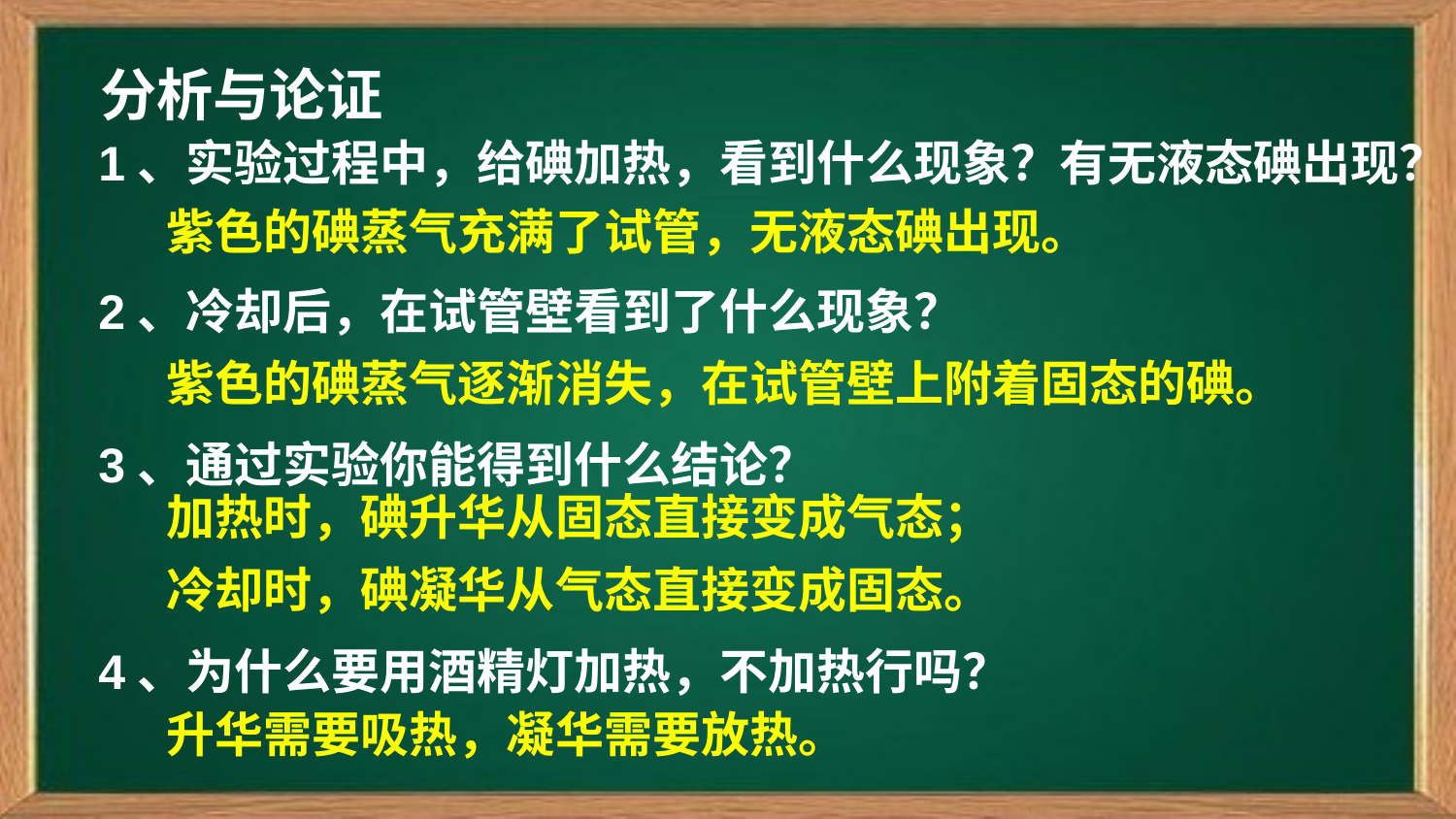

分析与论证
1、实验过程中，给碘加热，看到什么现象？有无液态碘出现？
紫色的碘蒸气充满了试管，无液态碘出现。
2、冷却后，在试管壁看到了什么现象？
紫色的碘蒸气逐渐消失，在试管壁上附着固态的碘。
3、通过实验你能得到什么结论？
加热时，碘升华从固态直接变成气态；
冷却时，碘凝华从气态直接变成固态。
4、为什么要用酒精灯加热，不加热行吗？
升华需要吸热，凝华需要放热。